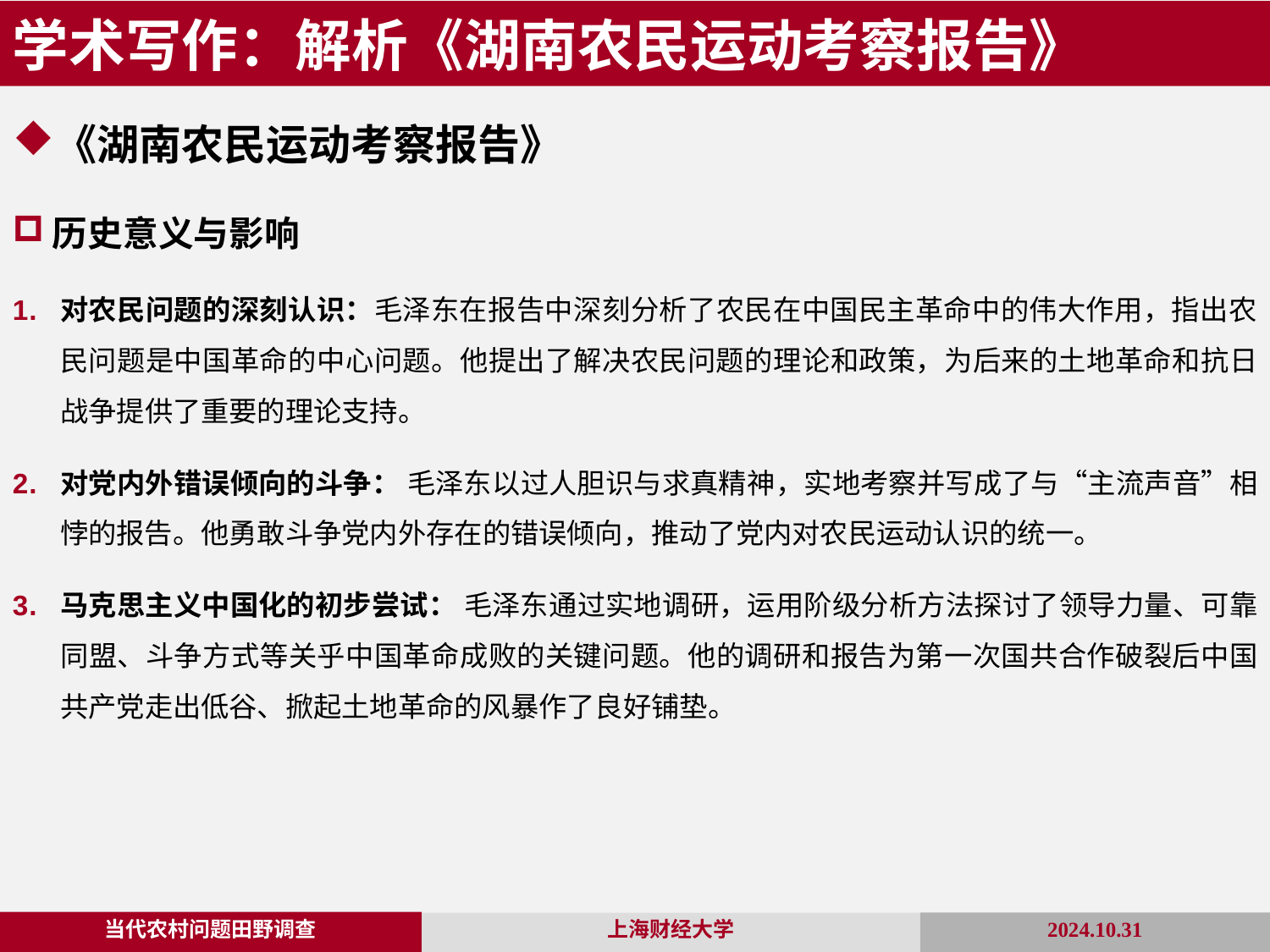

学术写作：解析《湖南农民运动考察报告》
《湖南农民运动考察报告》
历史意义与影响
对农民问题的深刻认识：毛泽东在报告中深刻分析了农民在中国民主革命中的伟大作用，指出农民问题是中国革命的中心问题。他提出了解决农民问题的理论和政策，为后来的土地革命和抗日战争提供了重要的理论支持。
对党内外错误倾向的斗争： 毛泽东以过人胆识与求真精神，实地考察并写成了与“主流声音”相悖的报告。他勇敢斗争党内外存在的错误倾向，推动了党内对农民运动认识的统一。
马克思主义中国化的初步尝试： 毛泽东通过实地调研，运用阶级分析方法探讨了领导力量、可靠同盟、斗争方式等关乎中国革命成败的关键问题。他的调研和报告为第一次国共合作破裂后中国共产党走出低谷、掀起土地革命的风暴作了良好铺垫。
当代农村问题田野调查
2024.10.31
上海财经大学